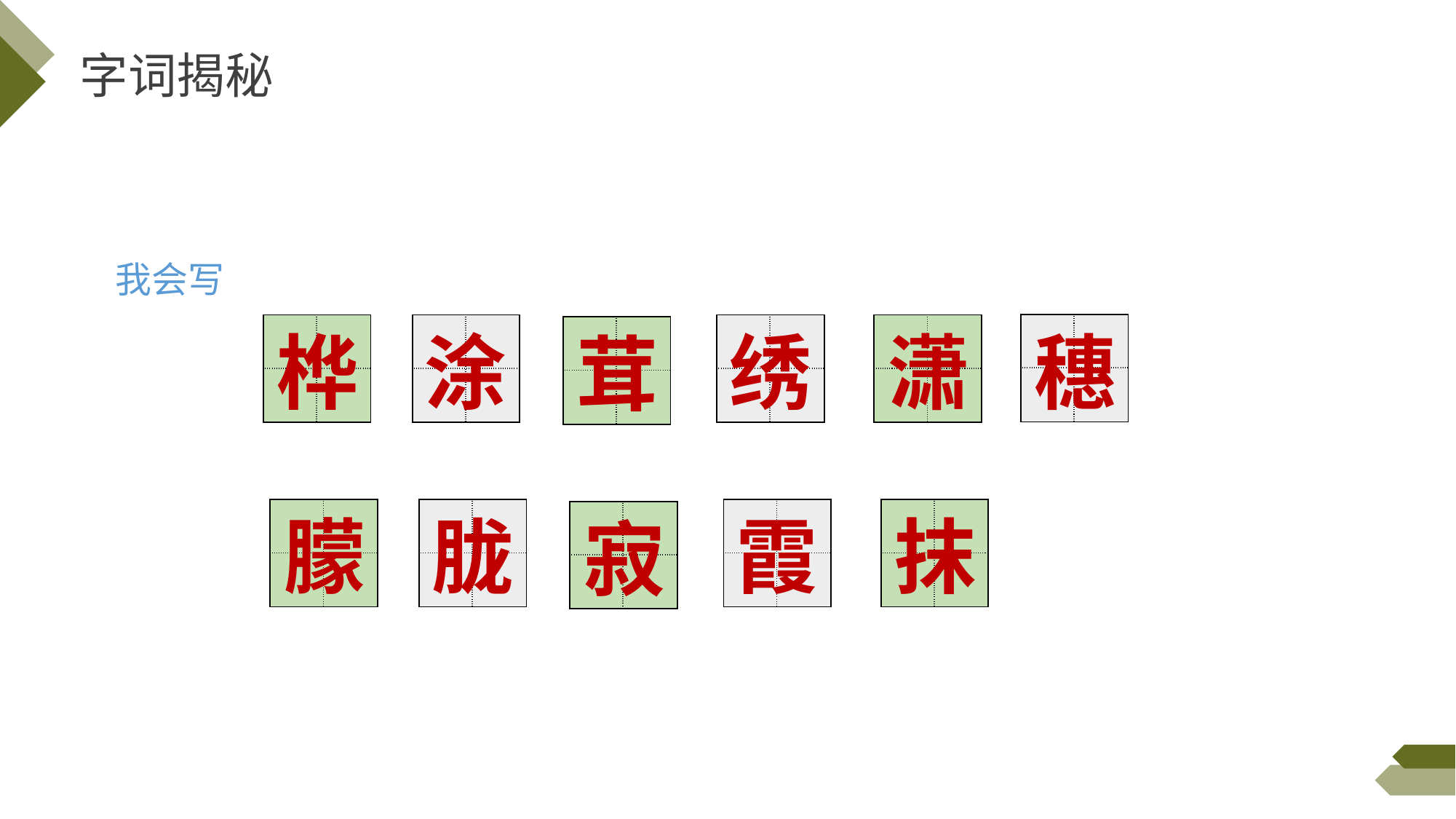

字词揭秘
我会写
|  |  |
| --- | --- |
|  |  |
|  |  |
| --- | --- |
|  |  |
|  |  |
| --- | --- |
|  |  |
|  |  |
| --- | --- |
|  |  |
|  |  |
| --- | --- |
|  |  |
涂
绣
潇
穗
桦
|  |  |
| --- | --- |
|  |  |
茸
|  |  |
| --- | --- |
|  |  |
|  |  |
| --- | --- |
|  |  |
|  |  |
| --- | --- |
|  |  |
|  |  |
| --- | --- |
|  |  |
胧
霞
抹
朦
|  |  |
| --- | --- |
|  |  |
寂